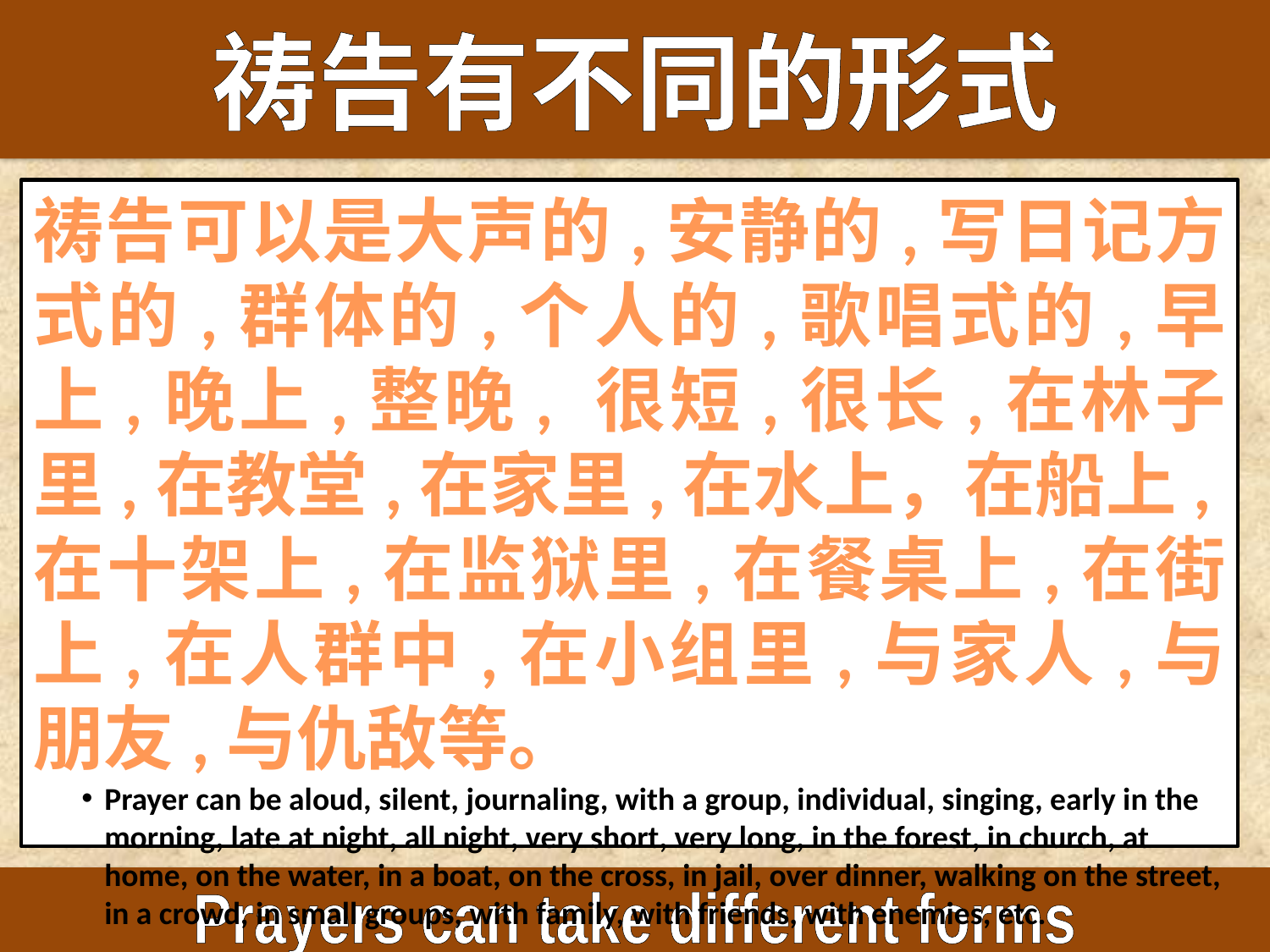

# 祷告有不同的形式
祷告可以是大声的,安静的,写日记方式的,群体的,个人的,歌唱式的,早上,晚上,整晚, 很短,很长,在林子里,在教堂,在家里,在水上，在船上,在十架上,在监狱里,在餐桌上,在街上,在人群中,在小组里,与家人,与朋友,与仇敌等。
Prayer can be aloud, silent, journaling, with a group, individual, singing, early in the morning, late at night, all night, very short, very long, in the forest, in church, at home, on the water, in a boat, on the cross, in jail, over dinner, walking on the street, in a crowd, in small groups, with family, with friends, with enemies, etc.

Prayers can take different forms